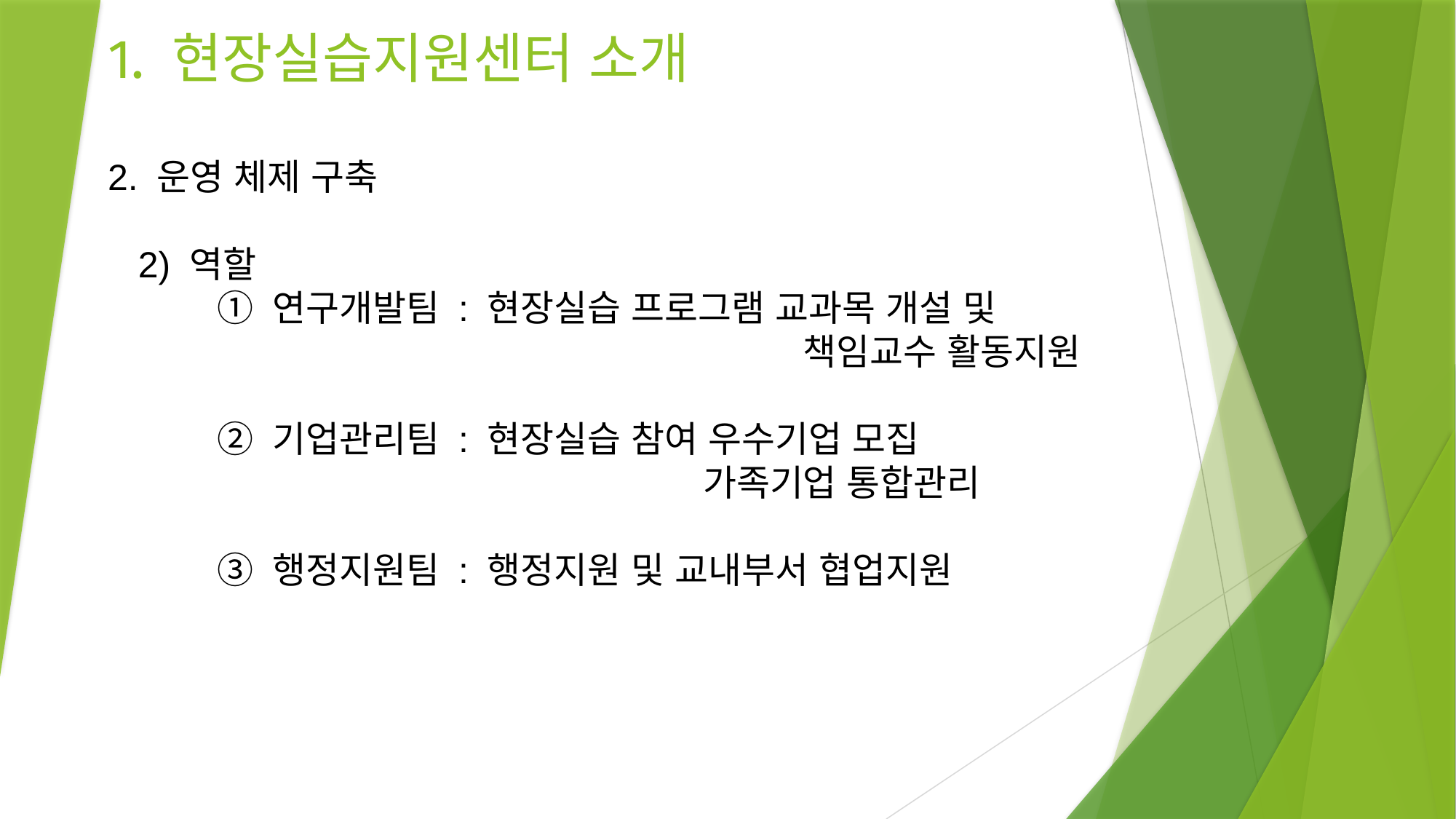

# 1. 현장실습지원센터 소개
2. 운영 체제 구축

   2) 역할
	① 연구개발팀 : 현장실습 프로그램 교과목 개설 및 							    책임교수 활동지원

	② 기업관리팀 : 현장실습 참여 우수기업 모집
					    가족기업 통합관리

	③ 행정지원팀 : 행정지원 및 교내부서 협업지원